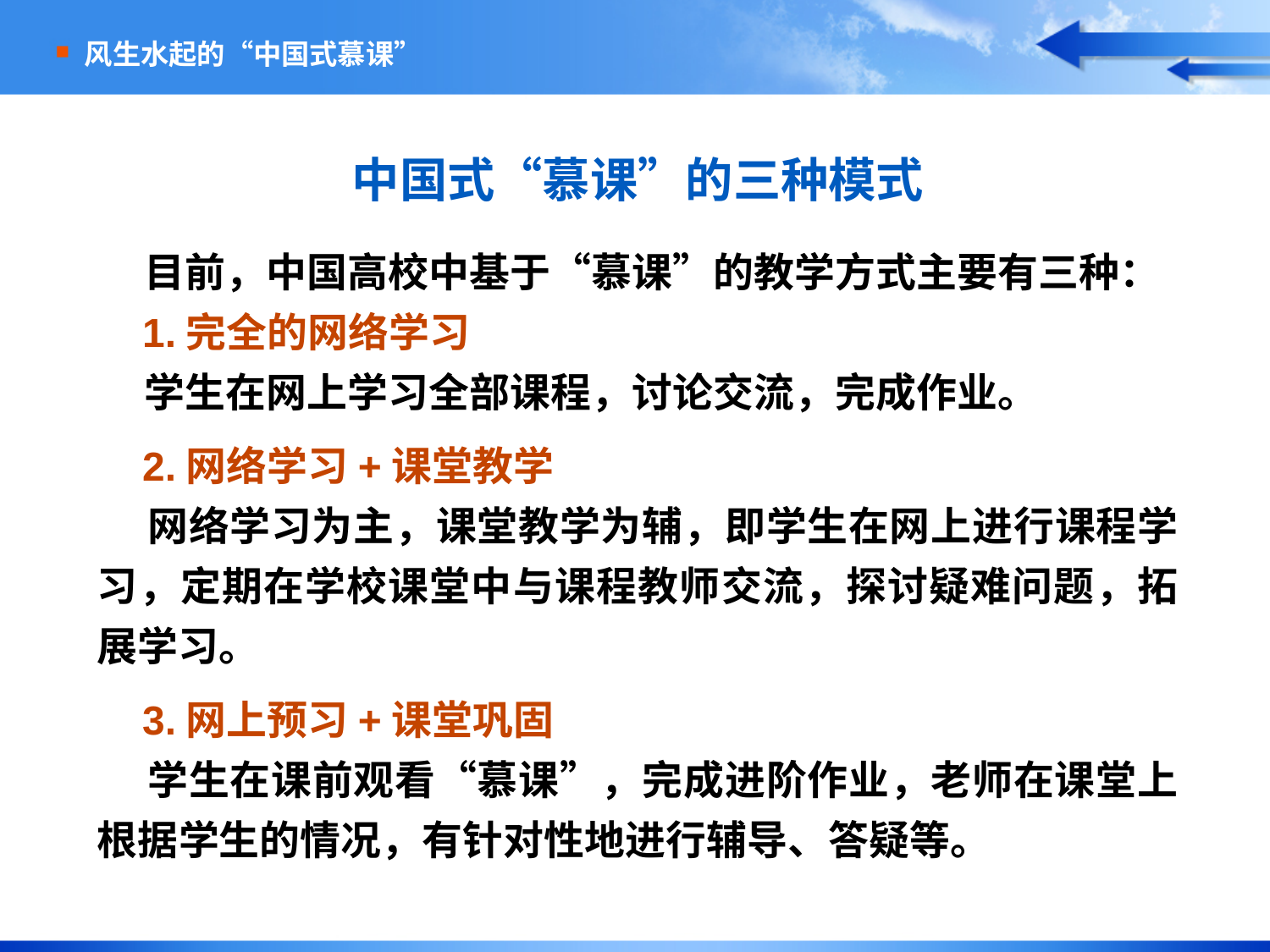

风生水起的“中国式慕课”
中国式“慕课”的三种模式
    目前，中国高校中基于“慕课”的教学方式主要有三种：
    1.完全的网络学习
    学生在网上学习全部课程，讨论交流，完成作业。
    2.网络学习+课堂教学
    网络学习为主，课堂教学为辅，即学生在网上进行课程学习，定期在学校课堂中与课程教师交流，探讨疑难问题，拓展学习。
    3.网上预习+课堂巩固
    学生在课前观看“慕课”，完成进阶作业，老师在课堂上根据学生的情况，有针对性地进行辅导、答疑等。